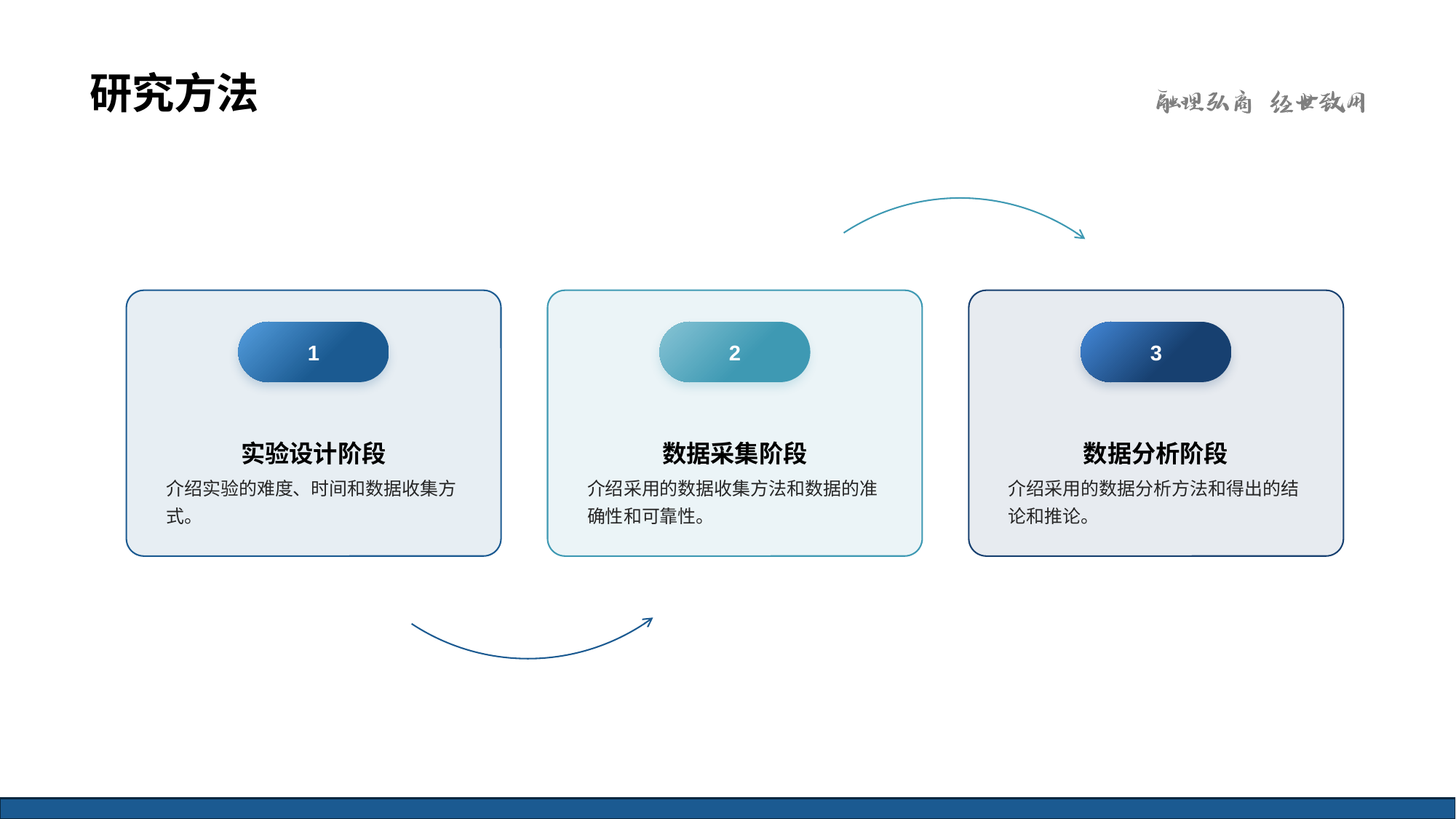

# 研究方法

1
2
3
实验设计阶段
数据采集阶段
数据分析阶段
介绍实验的难度、时间和数据收集方式。
介绍采用的数据收集方法和数据的准确性和可靠性。
介绍采用的数据分析方法和得出的结论和推论。